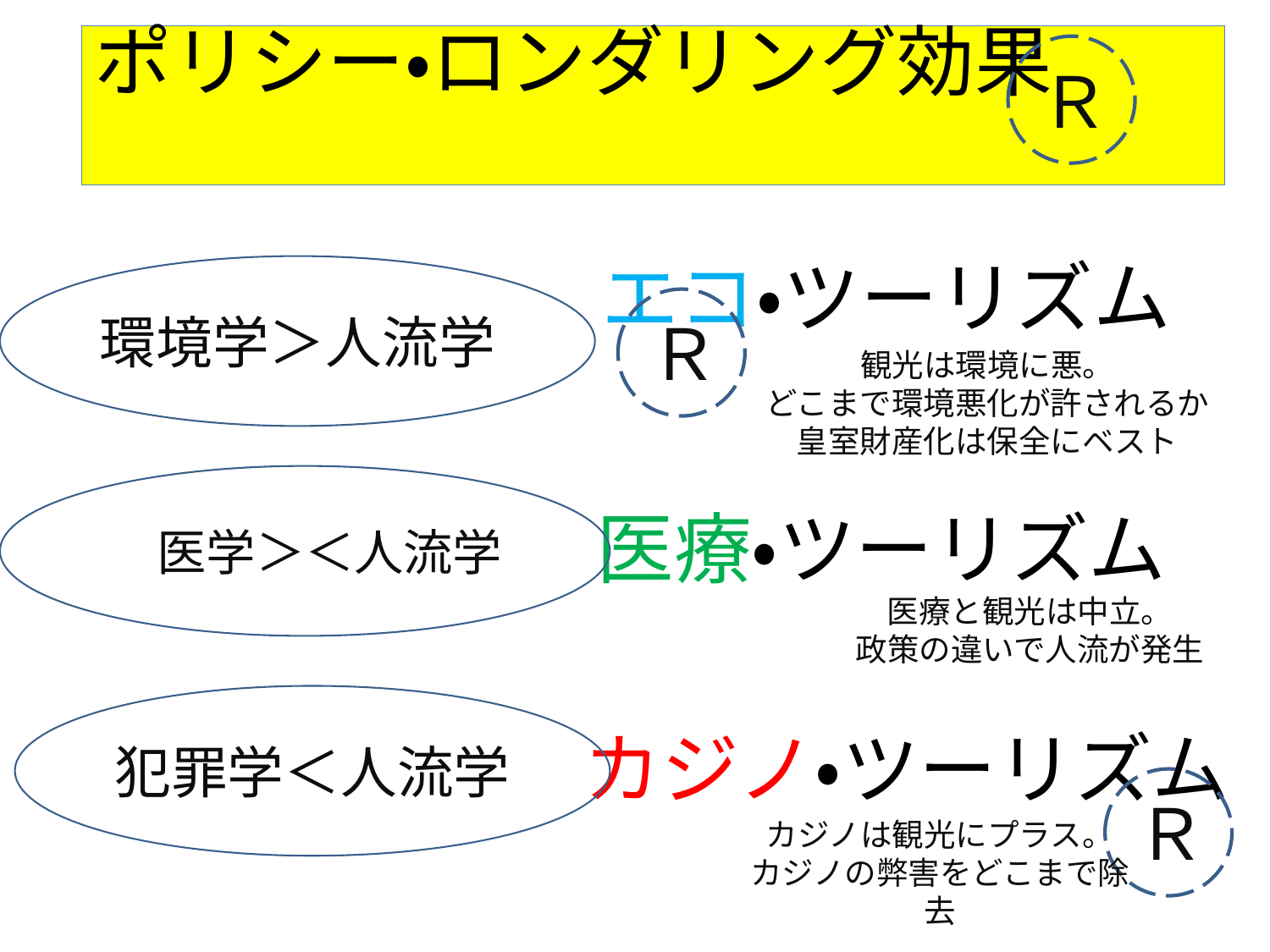

# ポリシー・ロンダリング効果
Ｒ
エコ・ツーリズム
環境学＞人流学
Ｒ
観光は環境に悪。
どこまで環境悪化が許されるか
皇室財産化は保全にベスト
　医学＞＜人流学
医療・ツーリズム
医療と観光は中立。
政策の違いで人流が発生
犯罪学＜人流学
カジノ・ツーリズム
Ｒ
カジノは観光にプラス。
カジノの弊害をどこまで除去